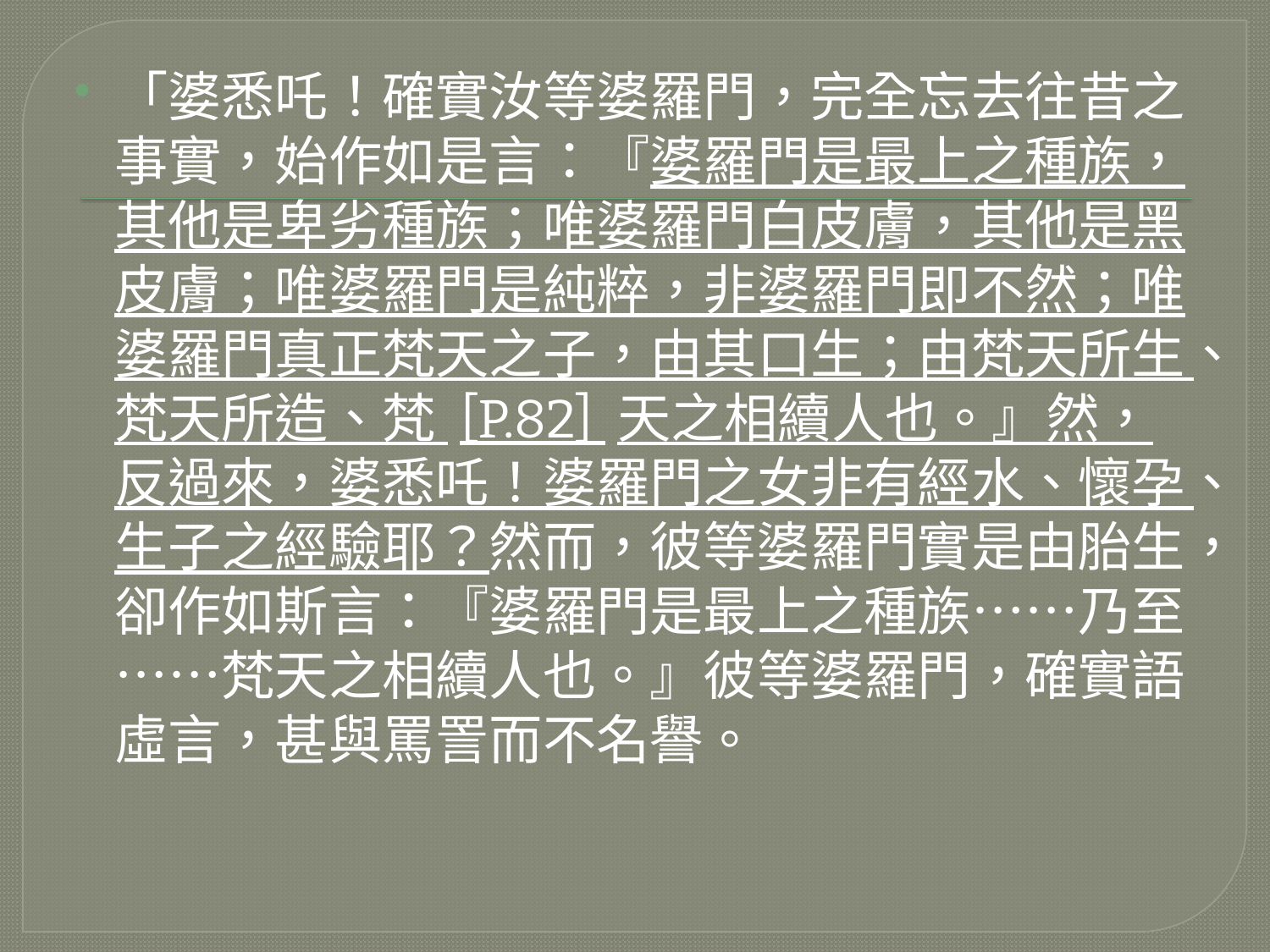

「婆悉吒！確實汝等婆羅門，完全忘去往昔之事實，始作如是言：『婆羅門是最上之種族，其他是卑劣種族；唯婆羅門白皮膚，其他是黑皮膚；唯婆羅門是純粹，非婆羅門即不然；唯婆羅門真正梵天之子，由其口生；由梵天所生、梵天所造、梵 [P.82] 天之相續人也。』然，反過來，婆悉吒！婆羅門之女非有經水、懷孕、生子之經驗耶？然而，彼等婆羅門實是由胎生，卻作如斯言：『婆羅門是最上之種族……乃至……梵天之相續人也。』彼等婆羅門，確實語虛言，甚與罵詈而不名譽。